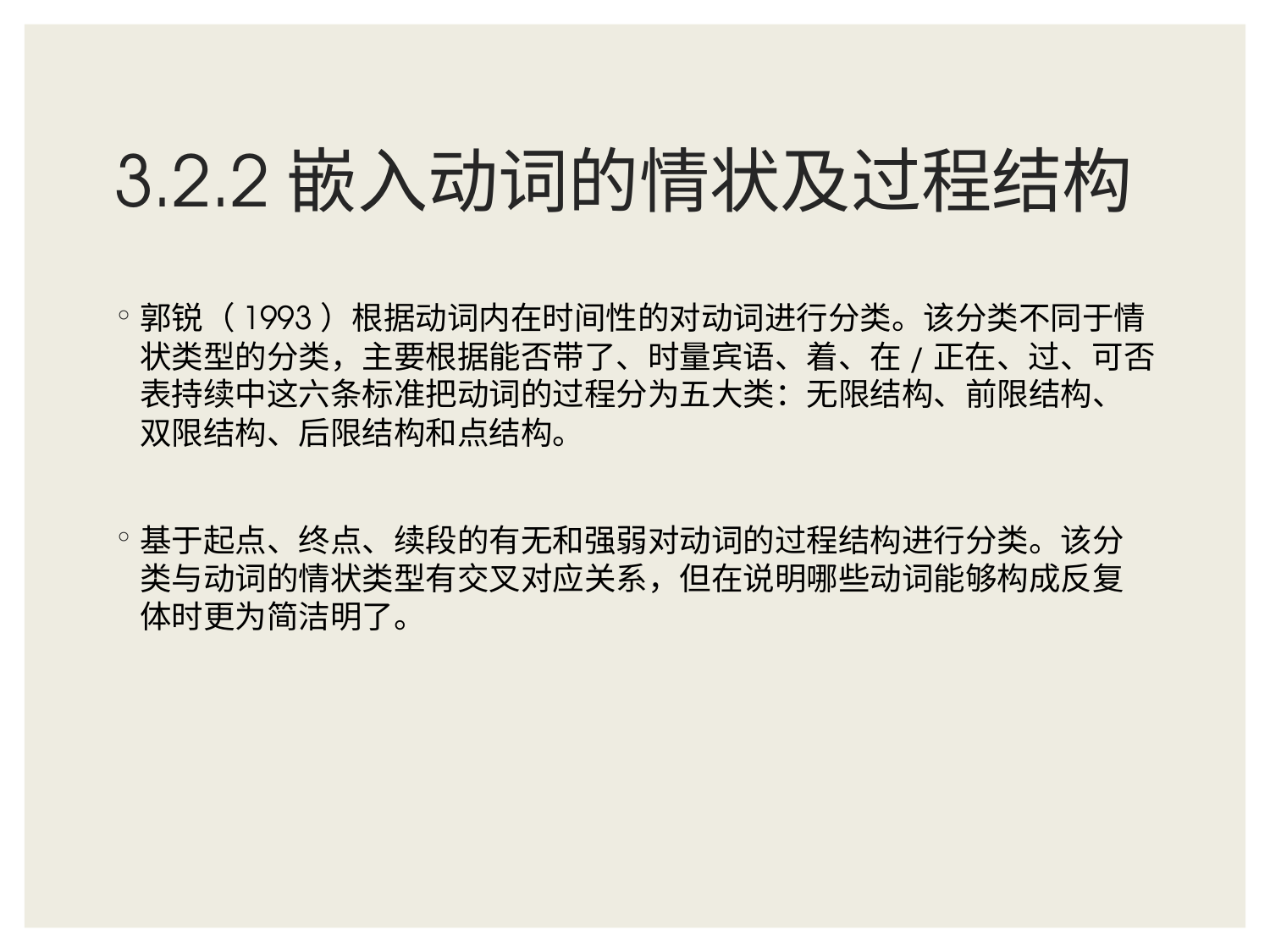

# 3.2.2嵌入动词的情状及过程结构
郭锐（1993）根据动词内在时间性的对动词进行分类。该分类不同于情状类型的分类，主要根据能否带了、时量宾语、着、在/正在、过、可否表持续中这六条标准把动词的过程分为五大类：无限结构、前限结构、双限结构、后限结构和点结构。

基于起点、终点、续段的有无和强弱对动词的过程结构进行分类。该分类与动词的情状类型有交叉对应关系，但在说明哪些动词能够构成反复体时更为简洁明了。